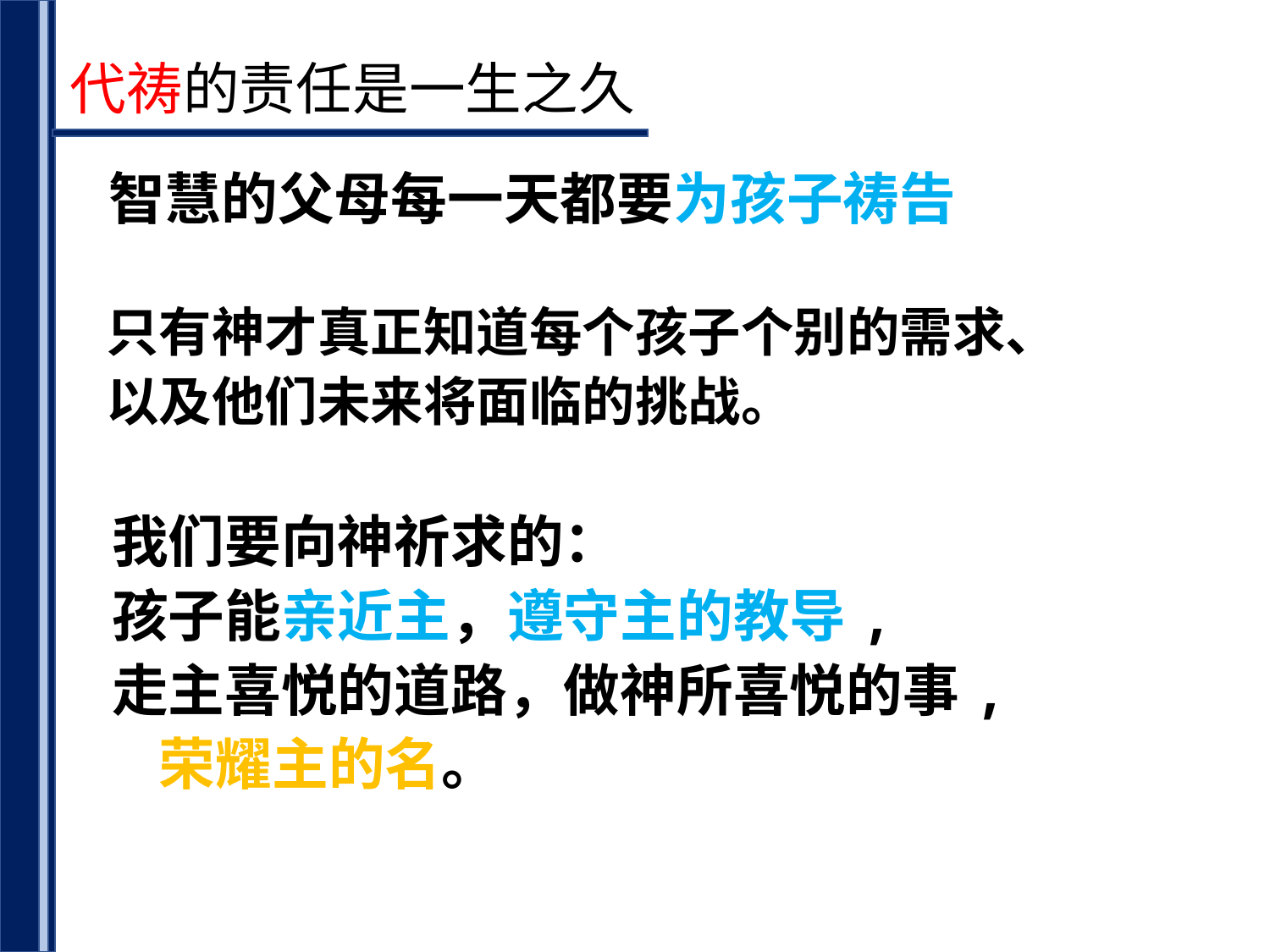

代祷的责任是一生之久

智慧的父母每一天都要为孩子祷告
只有神才真正知道每个孩子个别的需求、以及他们未来将面临的挑战。
我们要向神祈求的：
孩子能亲近主，遵守主的教导,
走主喜悦的道路，做神所喜悦的事, 荣耀主的名。